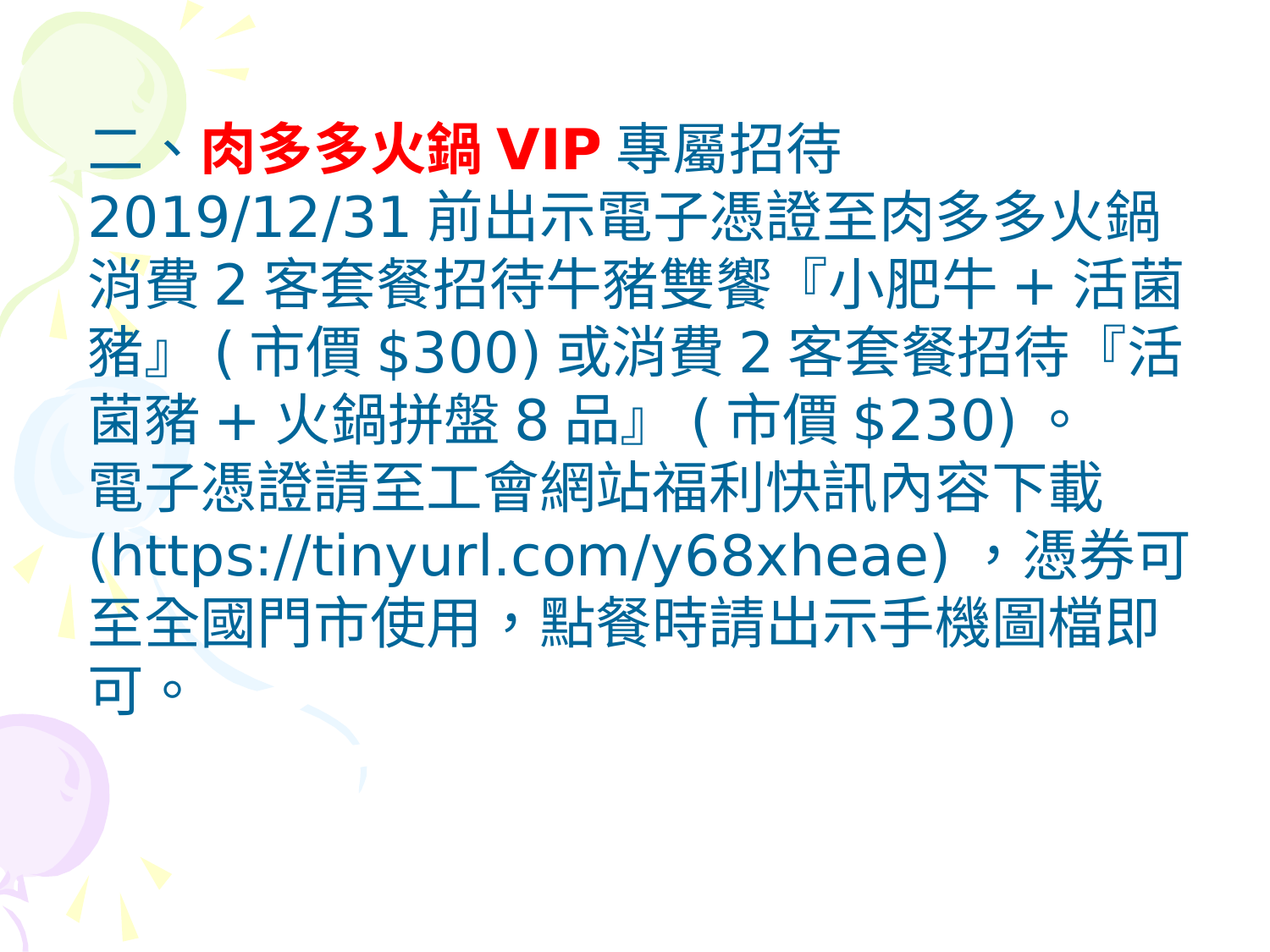

二、肉多多火鍋VIP專屬招待
2019/12/31前出示電子憑證至肉多多火鍋消費2客套餐招待牛豬雙饗『小肥牛+活菌豬』(市價$300)或消費2客套餐招待『活菌豬+火鍋拼盤8品』(市價$230)。
電子憑證請至工會網站福利快訊內容下載(https://tinyurl.com/y68xheae)，憑券可至全國門市使用，點餐時請出示手機圖檔即可。